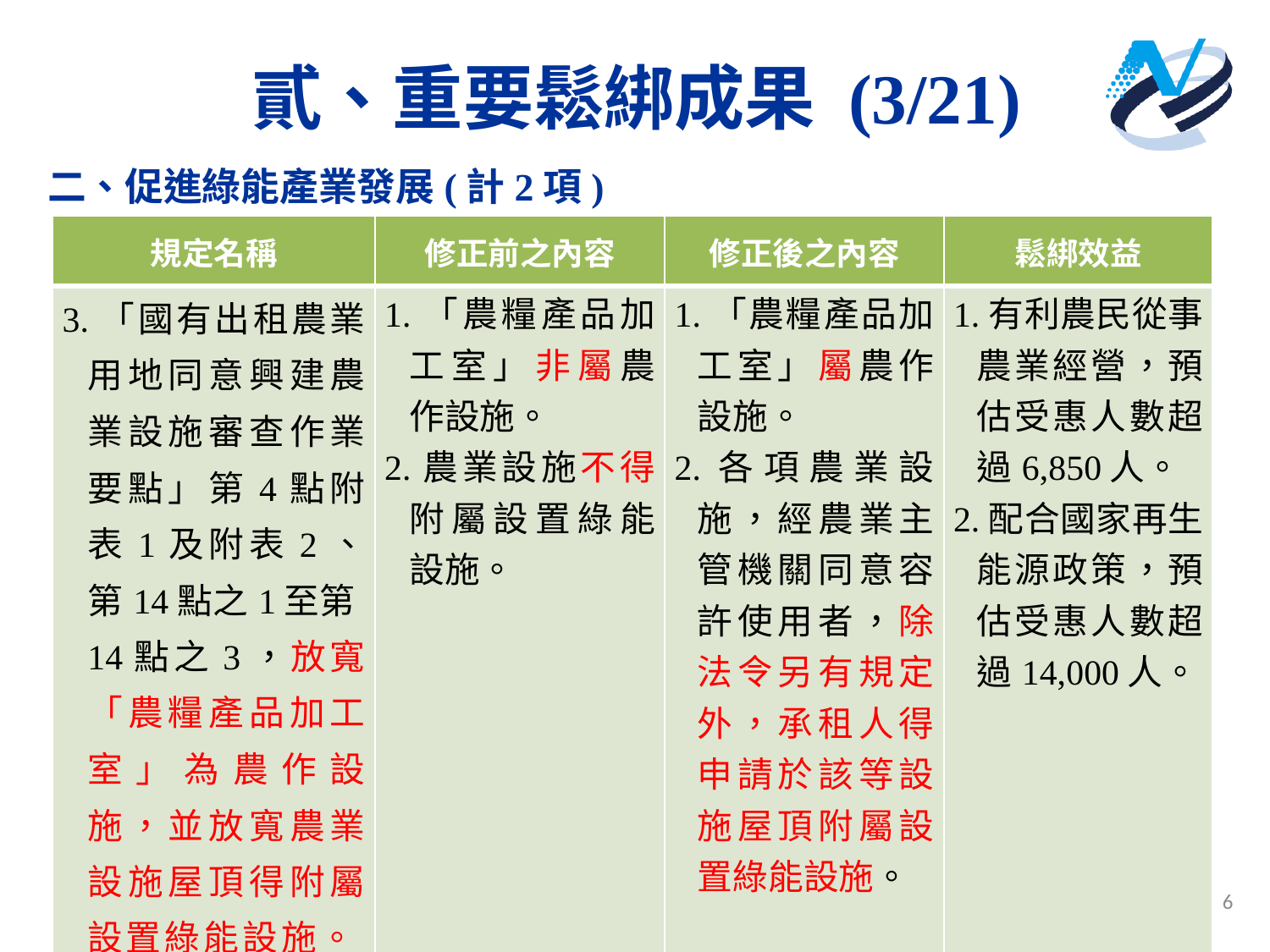

# 貳、重要鬆綁成果 (3/21)
二、促進綠能產業發展(計2項)
| 規定名稱 | 修正前之內容 | 修正後之內容 | 鬆綁效益 |
| --- | --- | --- | --- |
| 3.「國有出租農業用地同意興建農業設施審查作業要點」第4點附表1及附表2、第14點之1至第14點之3，放寬「農糧產品加工室」為農作設施，並放寬農業設施屋頂得附屬設置綠能設施。(財政部106.11.9台財產署管字第10640008550號令) | 1.「農糧產品加工室」非屬農作設施。 2.農業設施不得附屬設置綠能設施。 | 1.「農糧產品加工室」屬農作設施。 2.各項農業設施，經農業主管機關同意容許使用者，除法令另有規定外，承租人得申請於該等設施屋頂附屬設置綠能設施。 | 1.有利農民從事農業經營，預估受惠人數超過6,850人。 2.配合國家再生能源政策，預估受惠人數超過14,000人。 |
6